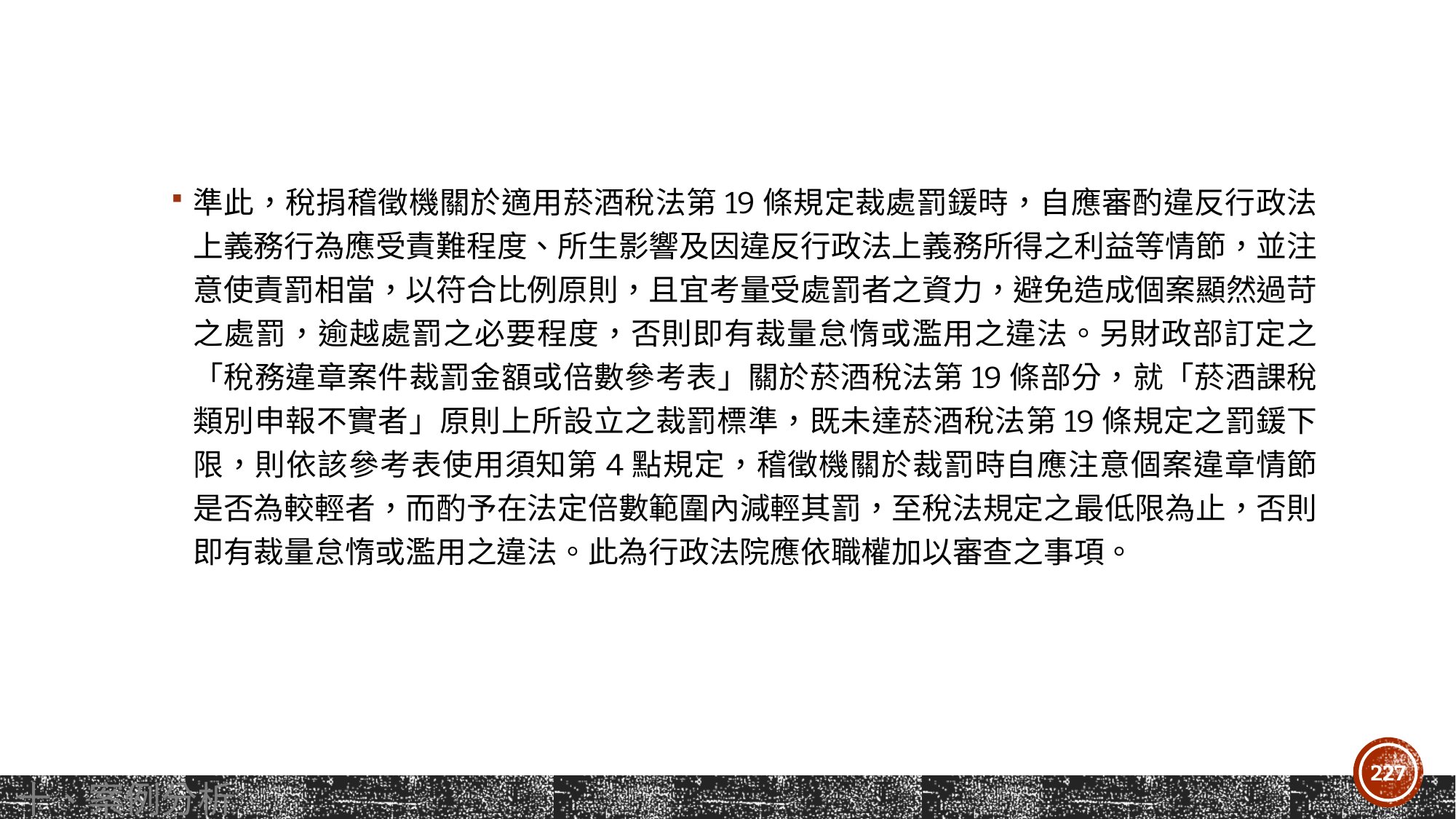

#
準此，稅捐稽徵機關於適用菸酒稅法第19條規定裁處罰鍰時，自應審酌違反行政法上義務行為應受責難程度、所生影響及因違反行政法上義務所得之利益等情節，並注意使責罰相當，以符合比例原則，且宜考量受處罰者之資力，避免造成個案顯然過苛之處罰，逾越處罰之必要程度，否則即有裁量怠惰或濫用之違法。另財政部訂定之「稅務違章案件裁罰金額或倍數參考表」關於菸酒稅法第19條部分，就「菸酒課稅類別申報不實者」原則上所設立之裁罰標準，既未達菸酒稅法第19條規定之罰鍰下限，則依該參考表使用須知第4點規定，稽徵機關於裁罰時自應注意個案違章情節是否為較輕者，而酌予在法定倍數範圍內減輕其罰，至稅法規定之最低限為止，否則即有裁量怠惰或濫用之違法。此為行政法院應依職權加以審查之事項。
227